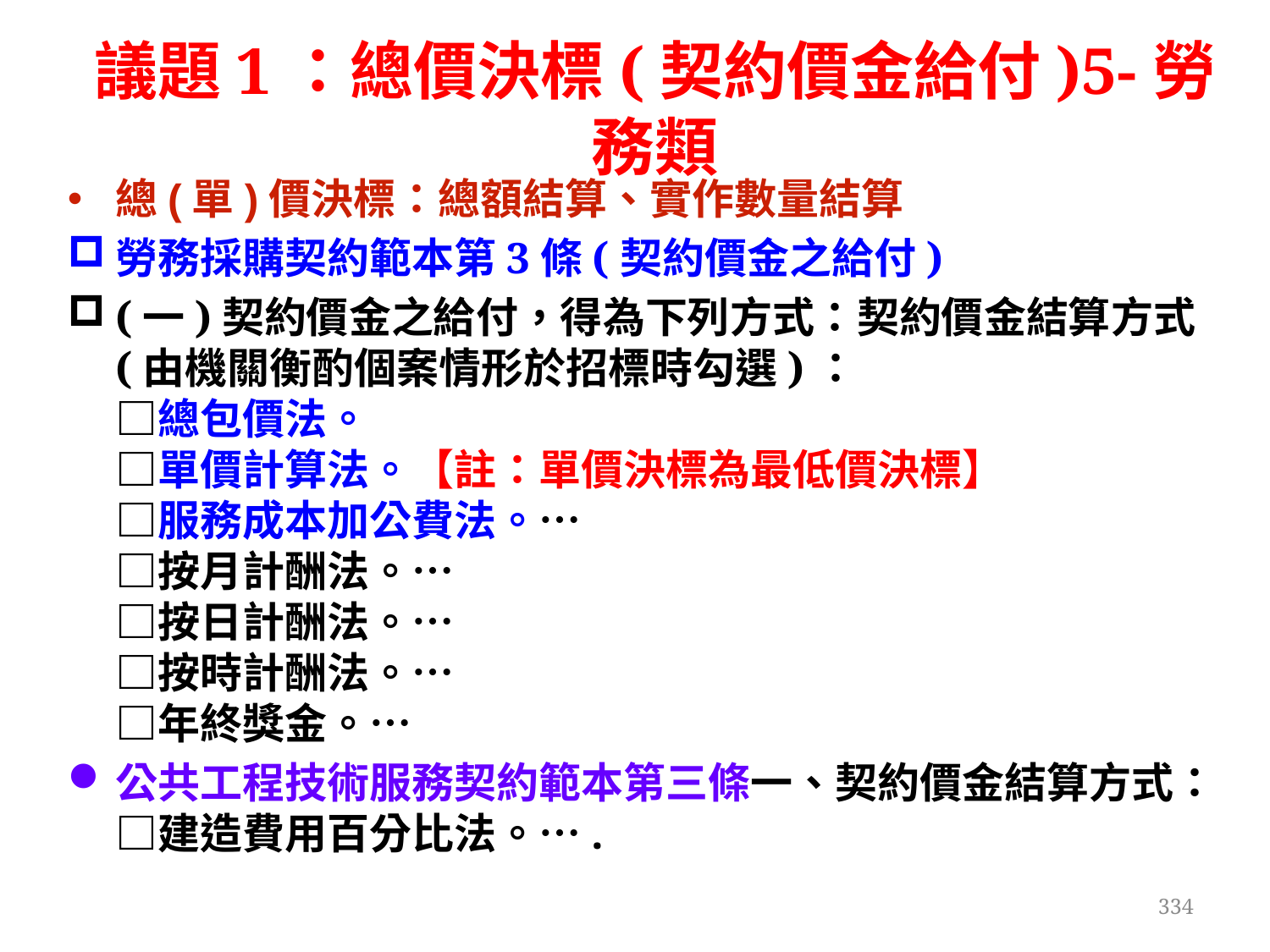

# 議題1：總價決標(契約價金給付)5-勞務類
總(單)價決標：總額結算、實作數量結算
勞務採購契約範本第3條(契約價金之給付)
(一)契約價金之給付，得為下列方式：契約價金結算方式(由機關衡酌個案情形於招標時勾選)：
□總包價法。
□單價計算法。【註：單價決標為最低價決標】
□服務成本加公費法。…
□按月計酬法。…
□按日計酬法。…
□按時計酬法。…
□年終獎金。…
公共工程技術服務契約範本第三條一、契約價金結算方式：
□建造費用百分比法。….
334